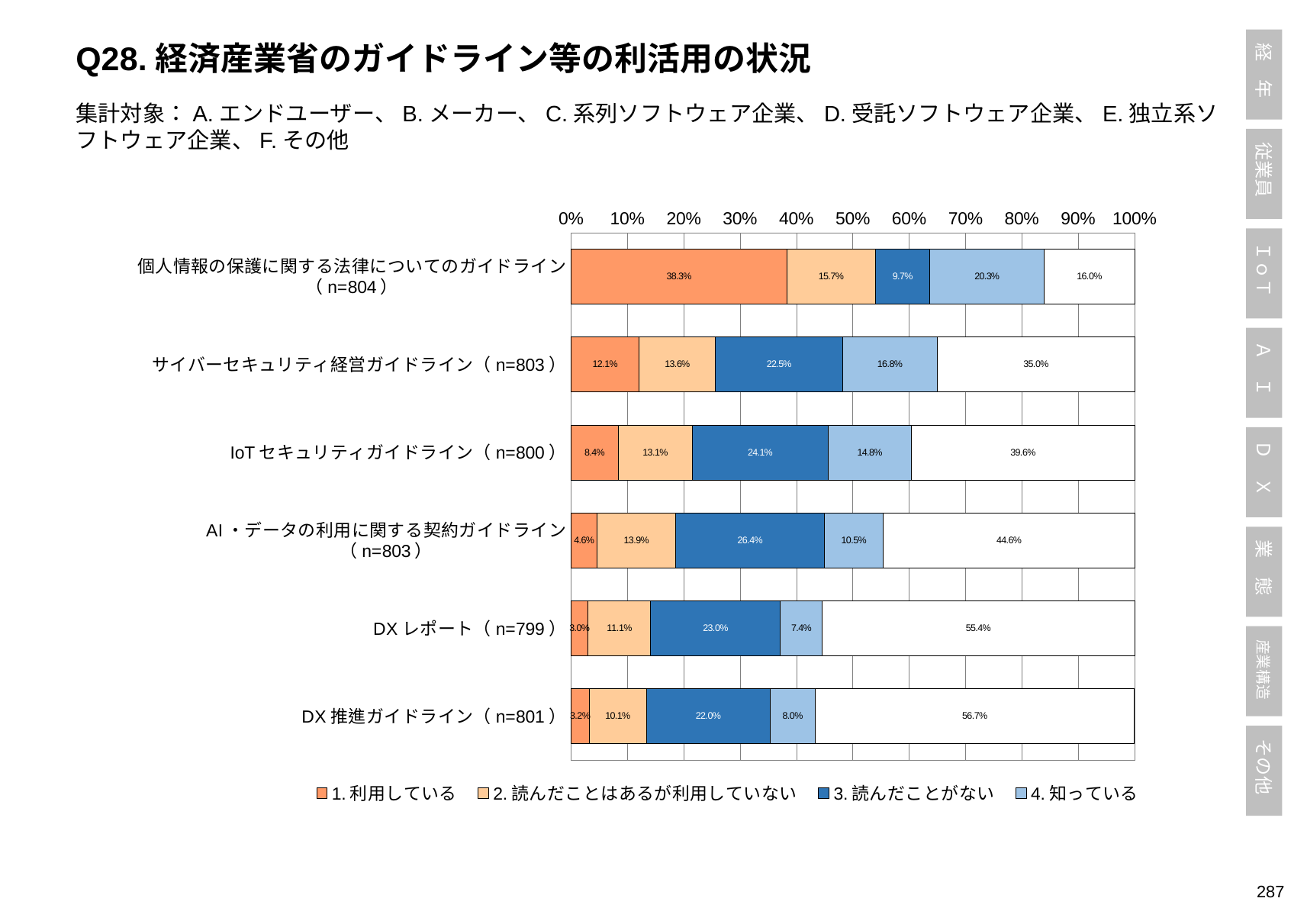

Q28.経済産業省のガイドライン等の利活用の状況
集計対象：A.エンドユーザー、B.メーカー、C.系列ソフトウェア企業、D.受託ソフトウェア企業、E.独立系ソフトウェア企業、F.その他

### Chart

| Category | 1.利用している | 2.読んだことはあるが利用していない | 3.読んだことがない | 4.知っている | 5.知らない |
|---|---|---|---|---|---|
| 個人情報の保護に関する法律についてのガイドライン（n=804） | 0.38308457711442784 | 0.15671641791044777 | 0.09701492537313433 | 0.2027363184079602 | 0.16044776119402984 |
| サイバーセキュリティ経営ガイドライン（n=803） | 0.12079701120797011 | 0.1357409713574097 | 0.22540473225404734 | 0.16811955168119552 | 0.34993773349937735 |
| IoTセキュリティガイドライン（n=800） | 0.08375 | 0.13125 | 0.24125 | 0.1475 | 0.39625 |
| AI・データの利用に関する契約ガイドライン（n=803） | 0.0460772104607721 | 0.13947696139476962 | 0.2640099626400996 | 0.10460772104607721 | 0.44582814445828145 |
| DXレポート（n=799） | 0.030037546933667083 | 0.1113892365456821 | 0.23028785982478098 | 0.07384230287859825 | 0.5544430538172715 |
| DX推進ガイドライン（n=801） | 0.03245942571785269 | 0.10112359550561797 | 0.21972534332084895 | 0.07990012484394507 | 0.5667915106117354 |
287